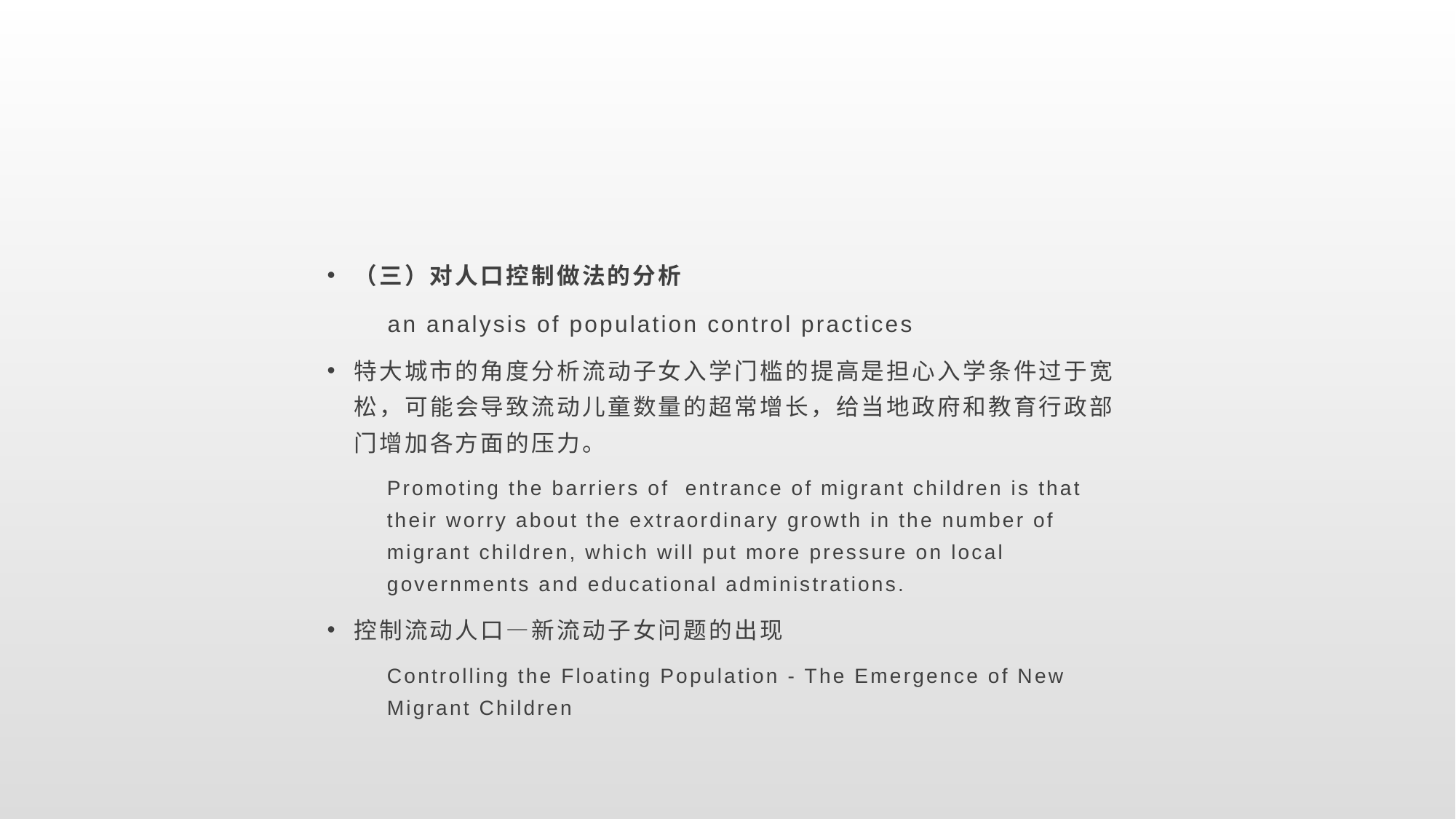

#
（三）对人口控制做法的分析
       an analysis of population control practices
特大城市的角度分析流动子女入学门槛的提高是担心入学条件过于宽松，可能会导致流动儿童数量的超常增长，给当地政府和教育行政部门增加各方面的压力。
Promoting the barriers of  entrance of migrant children is that their worry about the extraordinary growth in the number of migrant children, which will put more pressure on local governments and educational administrations.
控制流动人口—新流动子女问题的出现
Controlling the Floating Population - The Emergence of New Migrant Children